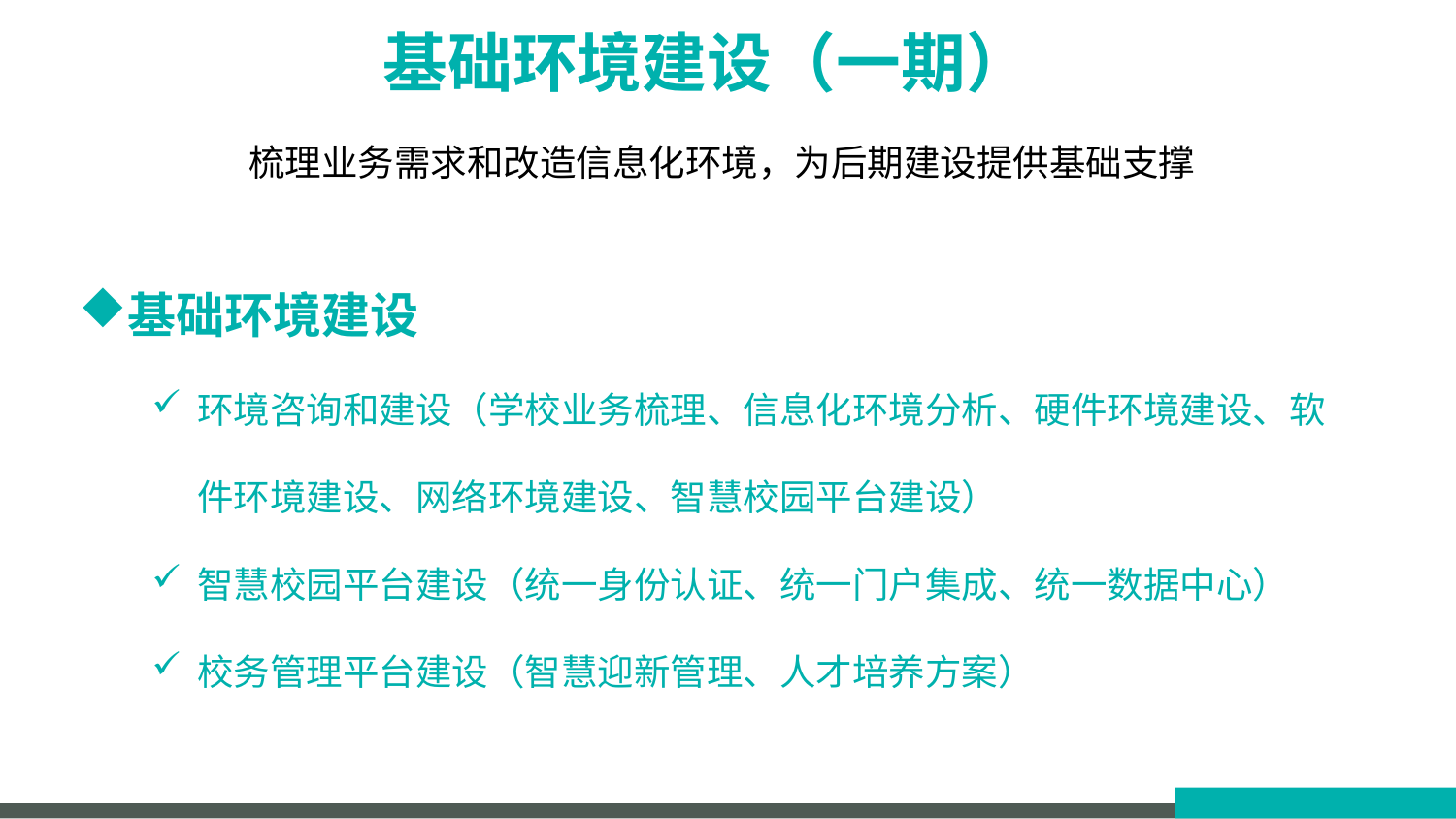

基础环境建设（一期）
梳理业务需求和改造信息化环境，为后期建设提供基础支撑
基础环境建设
环境咨询和建设（学校业务梳理、信息化环境分析、硬件环境建设、软件环境建设、网络环境建设、智慧校园平台建设）
智慧校园平台建设（统一身份认证、统一门户集成、统一数据中心）
校务管理平台建设（智慧迎新管理、人才培养方案）